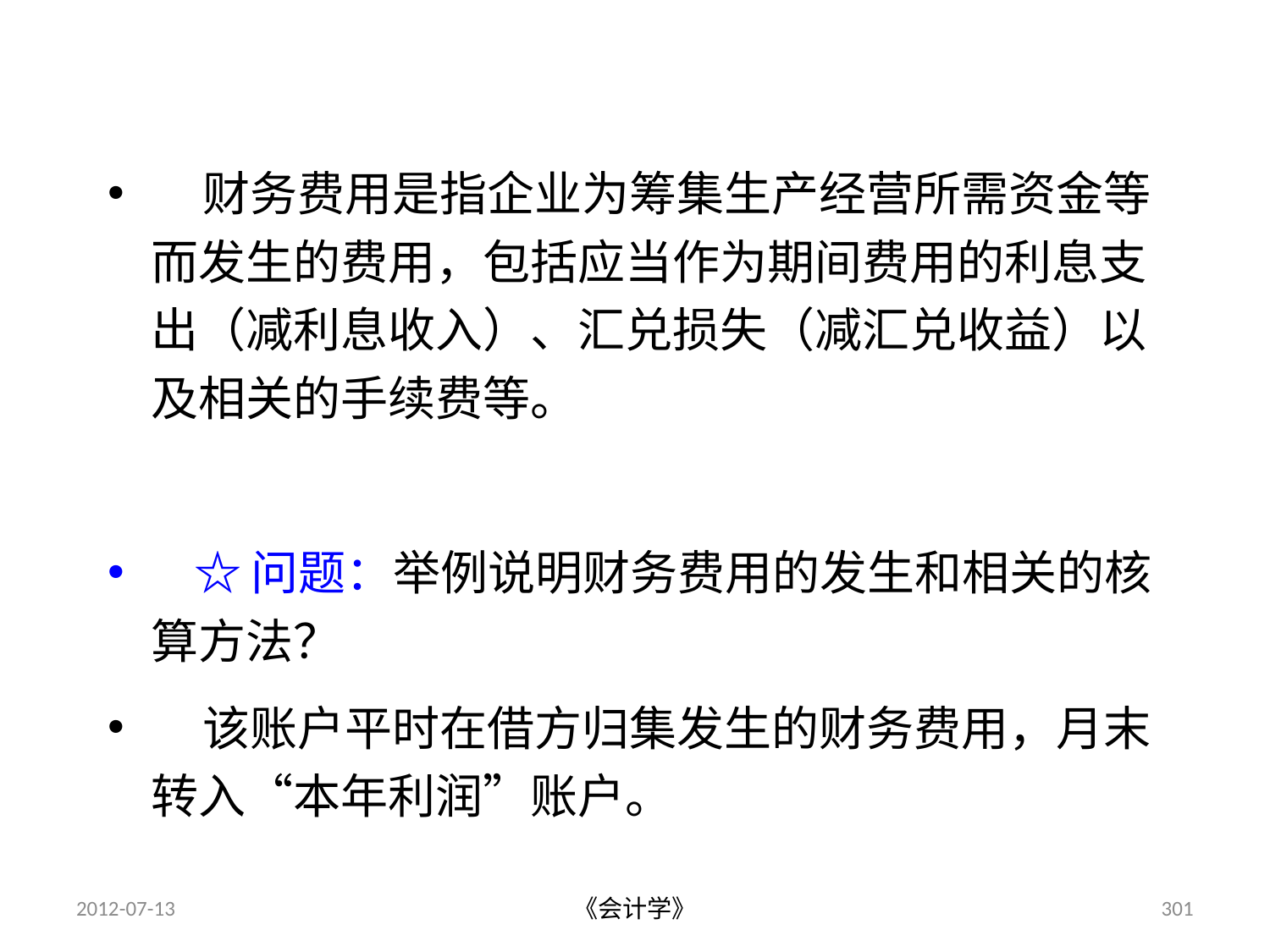

# 三、财务费用 p.207
    财务费用是指企业为筹集生产经营所需资金等而发生的费用，包括应当作为期间费用的利息支出（减利息收入）、汇兑损失（减汇兑收益）以及相关的手续费等。

    ☆问题：举例说明财务费用的发生和相关的核算方法？
    该账户平时在借方归集发生的财务费用，月末转入“本年利润”账户。

2012-07-13
《会计学》
301